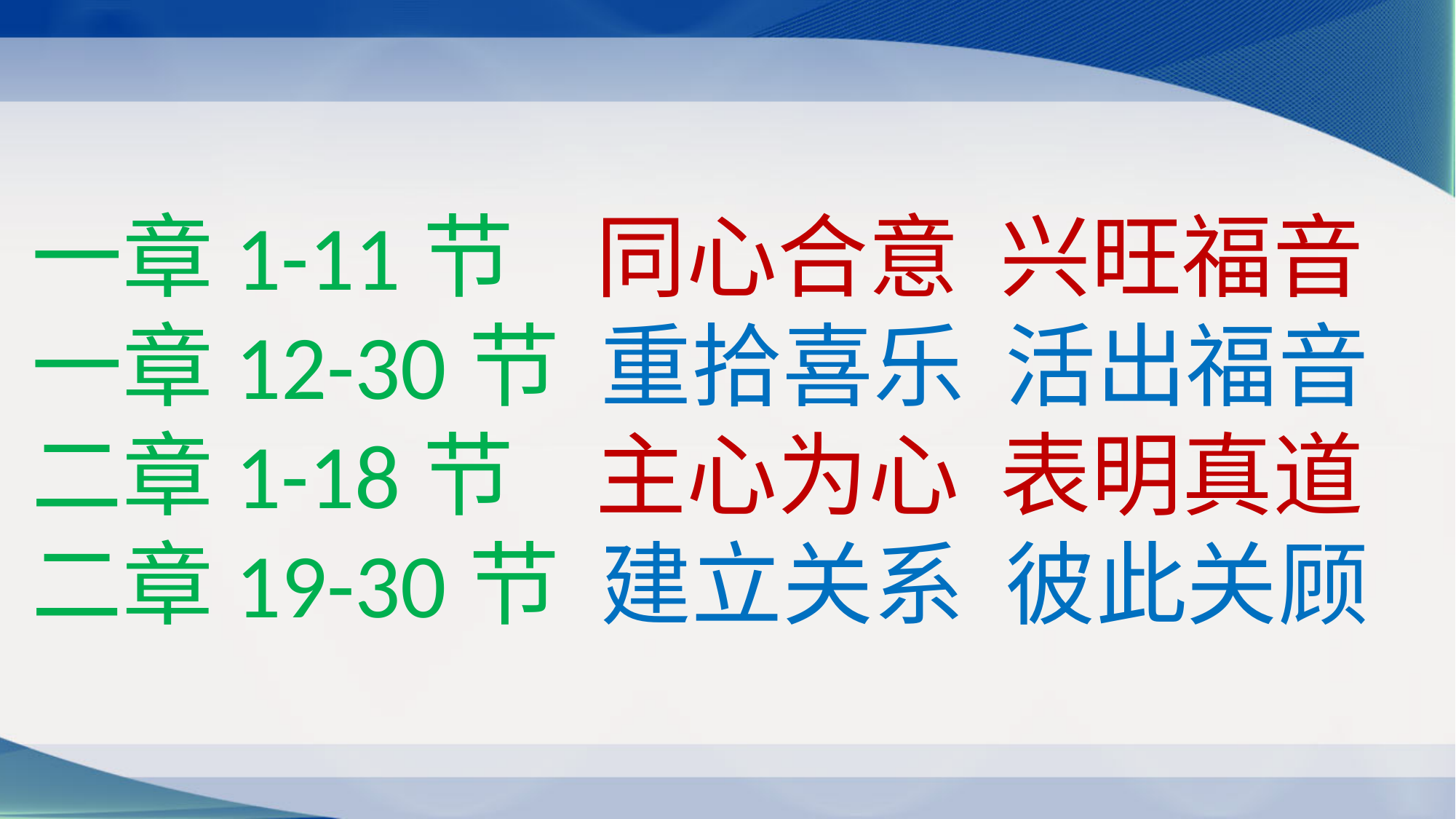

# 一章1-11节    同心合意  兴旺福音 一章12-30节  重拾喜乐  活出福音 二章1-18节    主心为心  表明真道 二章19-30节  建立关系  彼此关顾